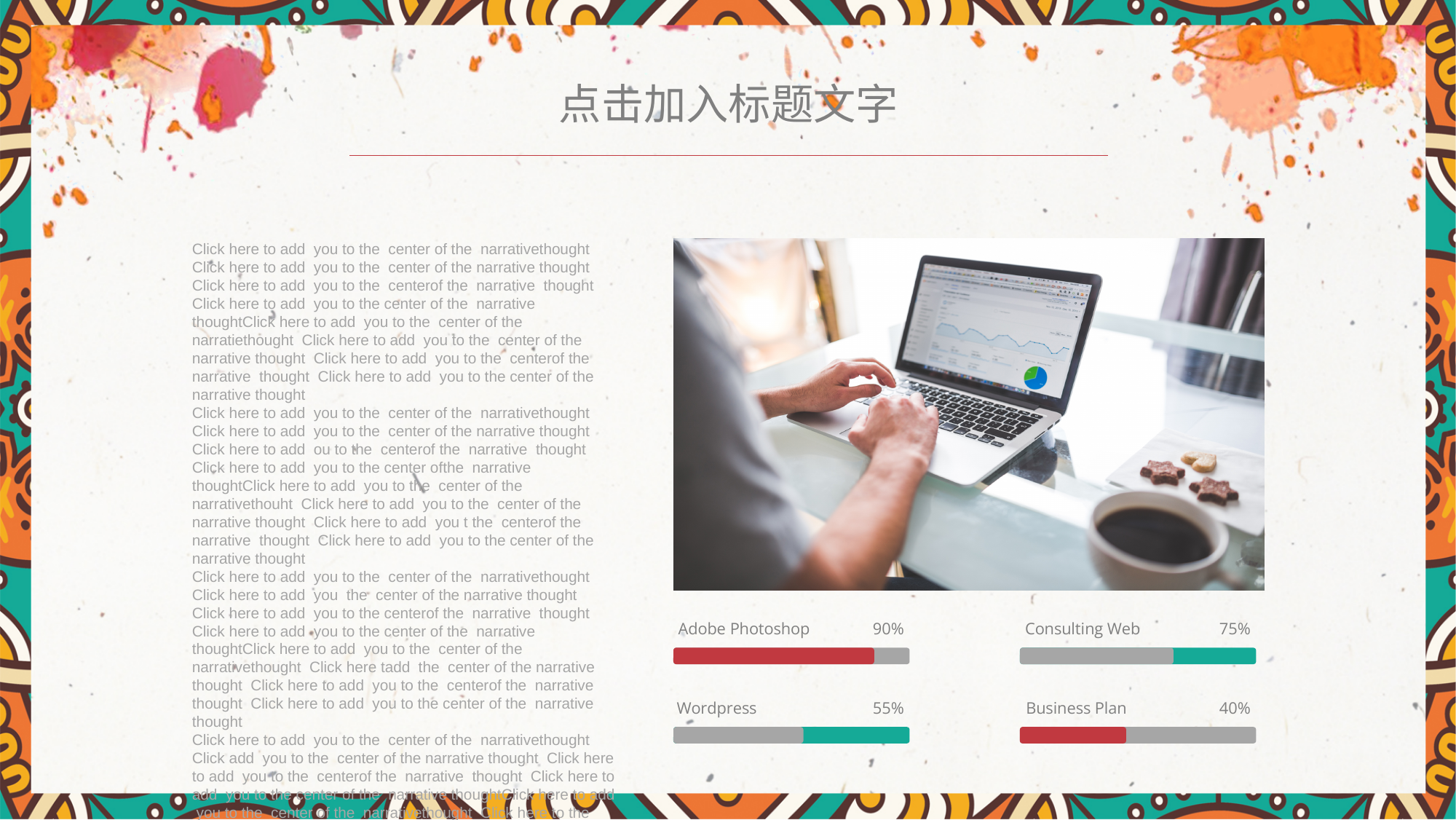

点击加入标题文字
Click here to add  you to the  center of the  narrativethought  Click here to add  you to the  center of the narrative thought  Click here to add  you to the  centerof the  narrative  thought  Click here to add  you to the center of the  narrative thoughtClick here to add  you to the  center of the  narratiethought  Click here to add  you to the  center of the narrative thought  Click here to add  you to the  centerof the  narrative  thought  Click here to add  you to the center of the  narrative thought
Click here to add  you to the  center of the  narrativethought  Click here to add  you to the  center of the narrative thought  Click here to add  ou to the  centerof the  narrative  thought  Click here to add  you to the center ofthe  narrative thoughtClick here to add  you to the  center of the  narrativethouht  Click here to add  you to the  center of the narrative thought  Click here to add  you t the  centerof the  narrative  thought  Click here to add  you to the center of the  narrative thought
Click here to add  you to the  center of the  narrativethought  Click here to add  you  the  center of the narrative thought  Click here to add  you to the centerof the  narrative  thought  Click here to add  you to the center of the  narrative thoughtClick here to add  you to the  center of the  narrativethought  Click here tadd  the  center of the narrative thought  Click here to add  you to the  centerof the  narrative  thought  Click here to add  you to the center of the  narrative thought
Click here to add  you to the  center of the  narrativethought  Click add  you to the  center of the narrative thought  Click here to add  you to the  centerof the  narrative  thought  Click here to add  you to the center of the  narrative thoughtClick here to add  you to the  center of the  narrativethought  Click here to the  center of the narrative thought  Click here to add  you to the  centerof the  narrative  thought  Click here to add  you to the center of the  narrative thought

Adobe Photoshop
90%
Consulting Web
75%

Wordpress
55%
Business Plan
40%